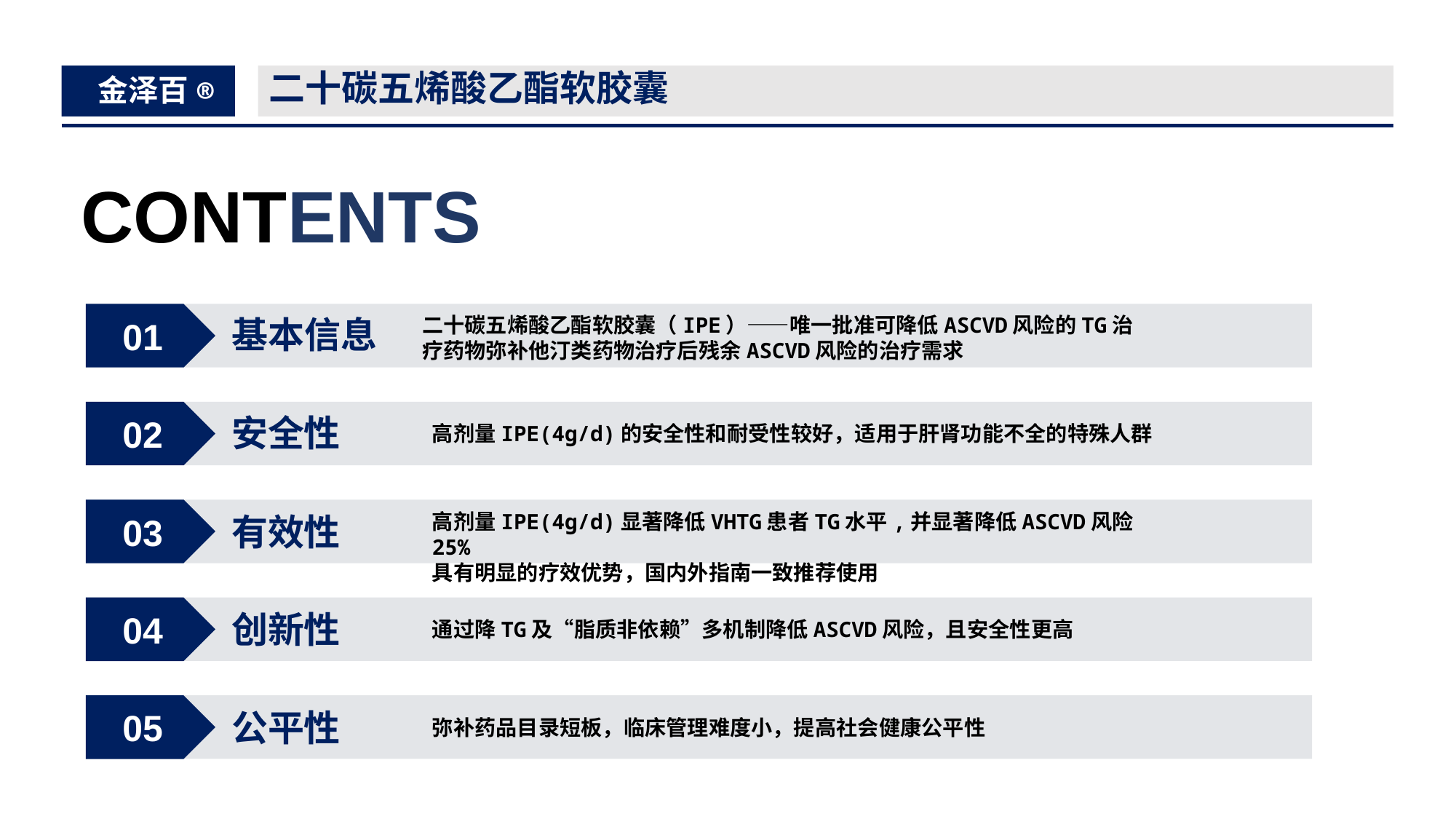

二十碳五烯酸乙酯软胶囊

金泽百®
CONTENTS
01

二十碳五烯酸乙酯软胶囊（IPE）——唯一批准可降低ASCVD风险的TG治疗药物弥补他汀类药物治疗后残余ASCVD风险的治疗需求
02

03

04

05

基本信息
安全性
高剂量IPE(4g/d)的安全性和耐受性较好，适用于肝肾功能不全的特殊人群
高剂量IPE(4g/d)显著降低VHTG患者TG水平,并显著降低ASCVD风险25%
具有明显的疗效优势，国内外指南一致推荐使用

有效性
创新性
通过降TG及“脂质非依赖”多机制降低ASCVD风险，且安全性更高
公平性
弥补药品目录短板，临床管理难度小，提高社会健康公平性